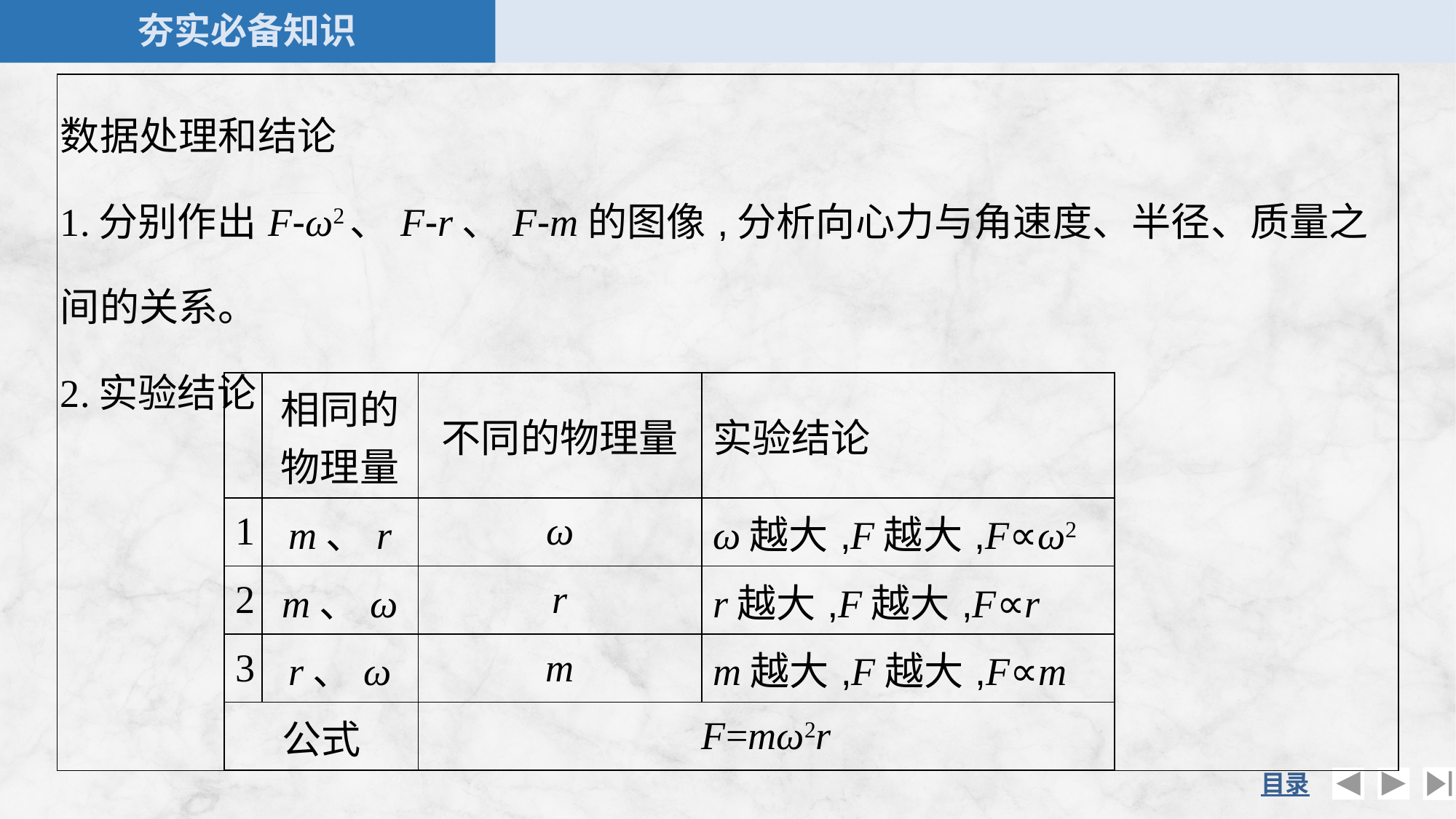

| 数据处理和结论 1.分别作出F-ω2、F-r、F-m的图像,分析向心力与角速度、半径、质量之间的关系。 2.实验结论 |
| --- |
|  | 相同的物理量 | 不同的物理量 | 实验结论 |
| --- | --- | --- | --- |
| 1 | m、r | ω | ω越大,F越大,F∝ω2 |
| 2 | m、ω | r | r越大,F越大,F∝r |
| 3 | r、ω | m | m越大,F越大,F∝m |
| 公式 |  | F=mω2r |  |